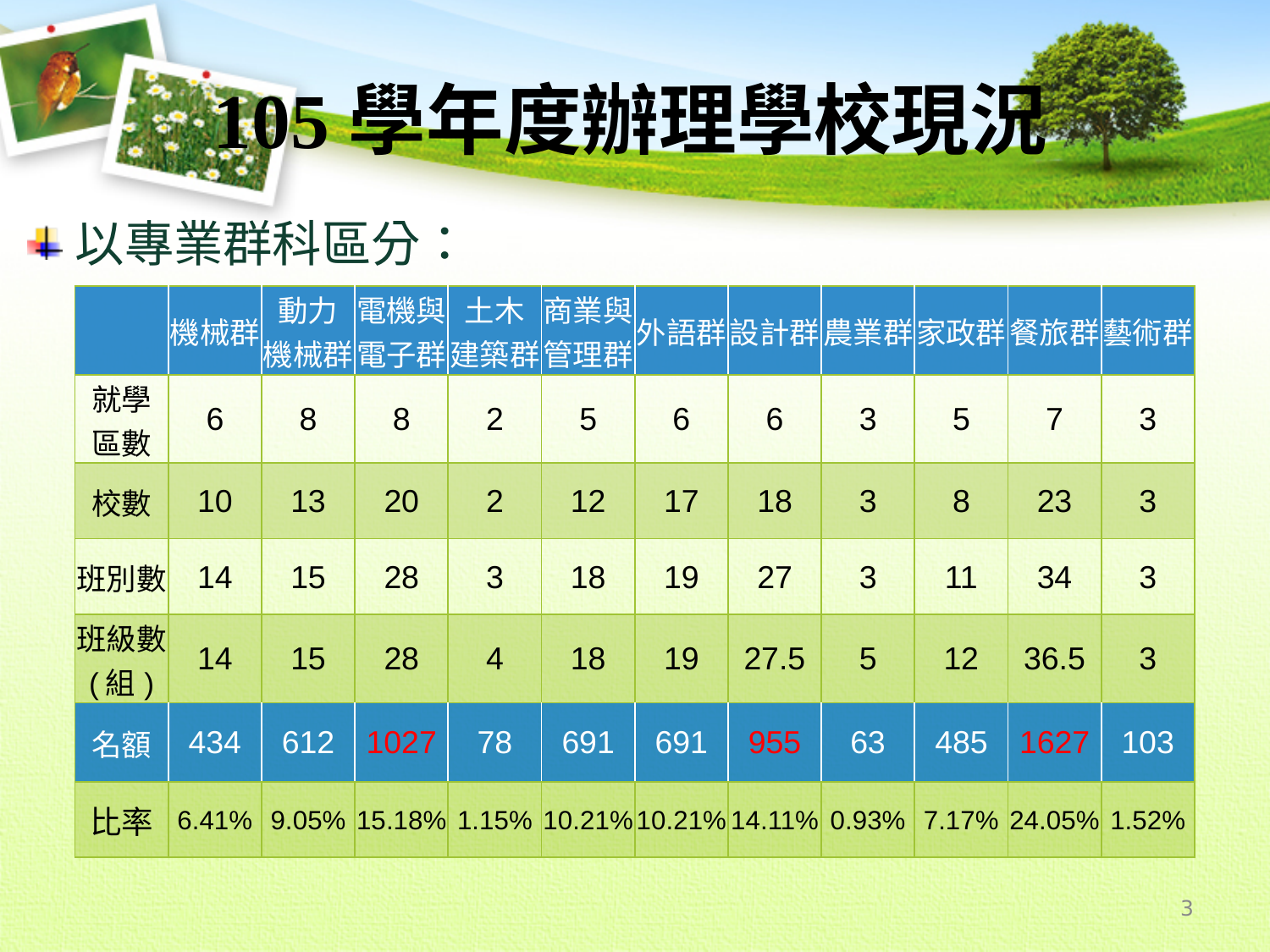

105學年度辦理學校現況
以專業群科區分：
|  | 機械群 | 動力 機械群 | 電機與電子群 | 土木 建築群 | 商業與管理群 | 外語群 | 設計群 | 農業群 | 家政群 | 餐旅群 | 藝術群 |
| --- | --- | --- | --- | --- | --- | --- | --- | --- | --- | --- | --- |
| 就學 區數 | 6 | 8 | 8 | 2 | 5 | 6 | 6 | 3 | 5 | 7 | 3 |
| 校數 | 10 | 13 | 20 | 2 | 12 | 17 | 18 | 3 | 8 | 23 | 3 |
| 班別數 | 14 | 15 | 28 | 3 | 18 | 19 | 27 | 3 | 11 | 34 | 3 |
| 班級數(組) | 14 | 15 | 28 | 4 | 18 | 19 | 27.5 | 5 | 12 | 36.5 | 3 |
| 名額 | 434 | 612 | 1027 | 78 | 691 | 691 | 955 | 63 | 485 | 1627 | 103 |
| 比率 | 6.41% | 9.05% | 15.18% | 1.15% | 10.21% | 10.21% | 14.11% | 0.93% | 7.17% | 24.05% | 1.52% |
3